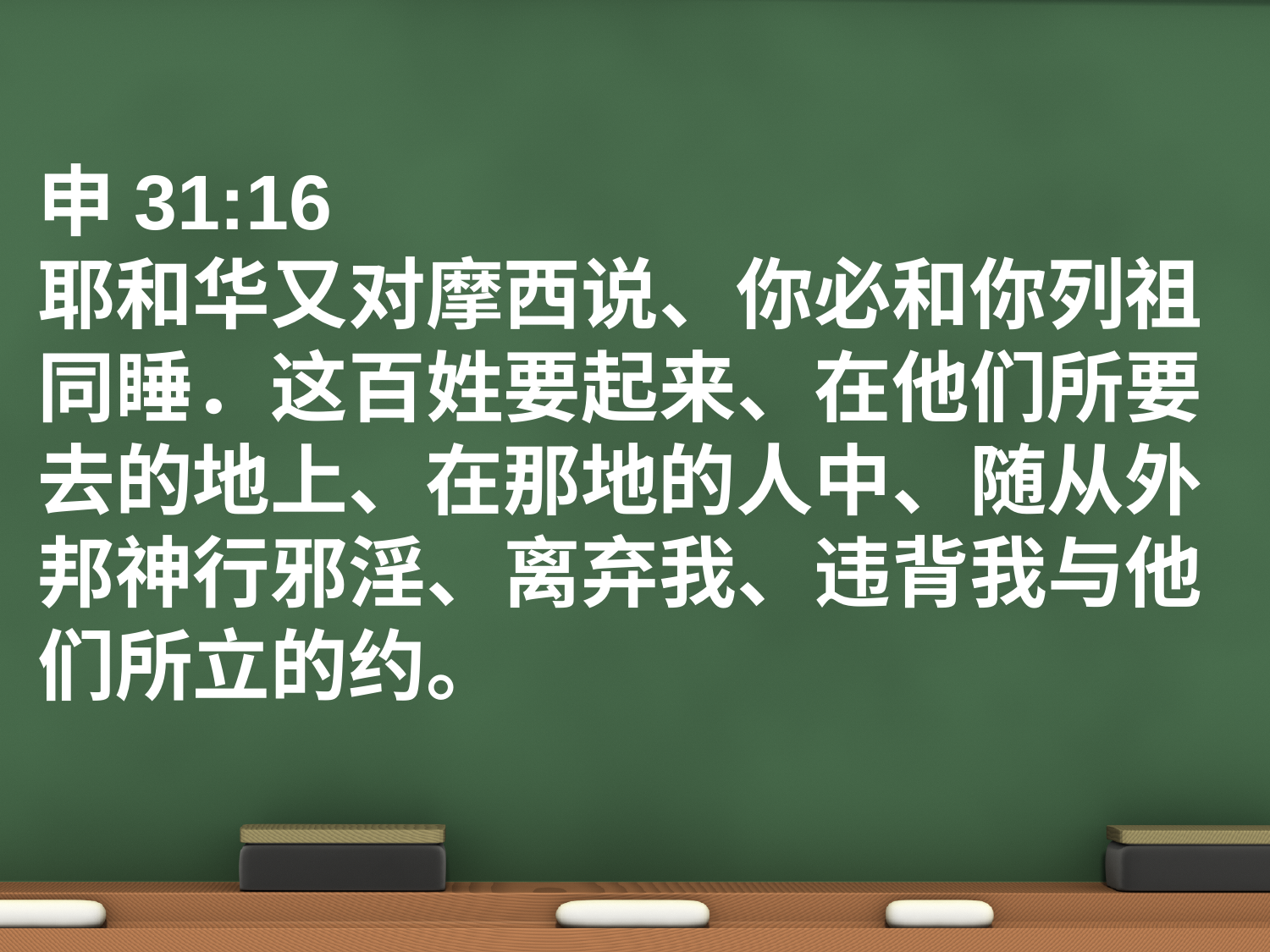

申31:16
耶和华又对摩西说、你必和你列祖同睡．这百姓要起来、在他们所要去的地上、在那地的人中、随从外邦神行邪淫、离弃我、违背我与他们所立的约。